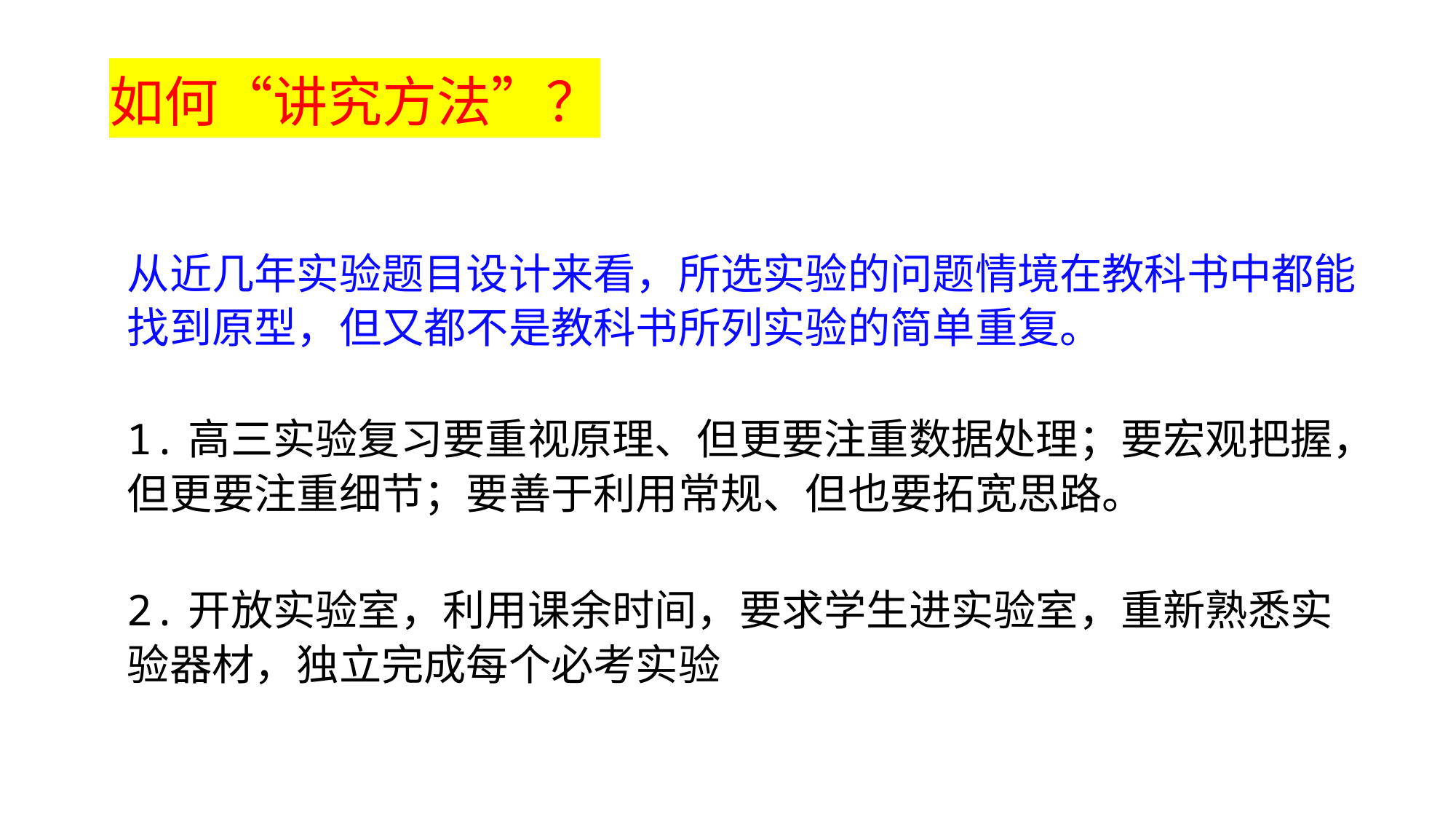

如何“讲究方法”？
从近几年实验题目设计来看，所选实验的问题情境在教科书中都能找到原型，但又都不是教科书所列实验的简单重复。

1.高三实验复习要重视原理、但更要注重数据处理；要宏观把握，但更要注重细节；要善于利用常规、但也要拓宽思路。

2.开放实验室，利用课余时间，要求学生进实验室，重新熟悉实验器材，独立完成每个必考实验